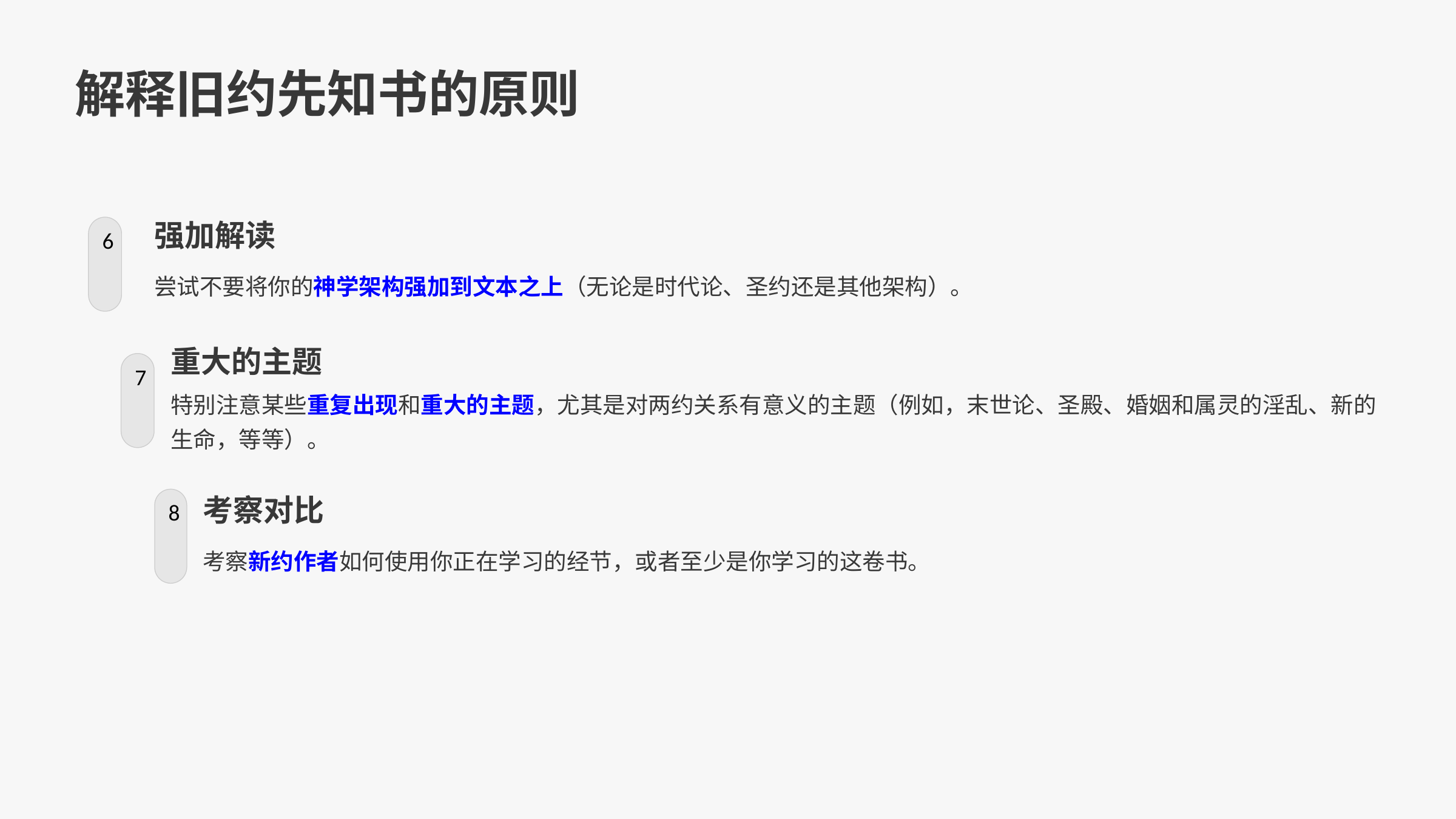

解释旧约先知书的原则
6
强加解读
尝试不要将你的神学架构强加到文本之上（无论是时代论、圣约还是其他架构）。
重大的主题
7
特别注意某些重复出现和重大的主题，尤其是对两约关系有意义的主题（例如，末世论、圣殿、婚姻和属灵的淫乱、新的生命，等等）。
8
考察对比
考察新约作者如何使用你正在学习的经节，或者至少是你学习的这卷书。